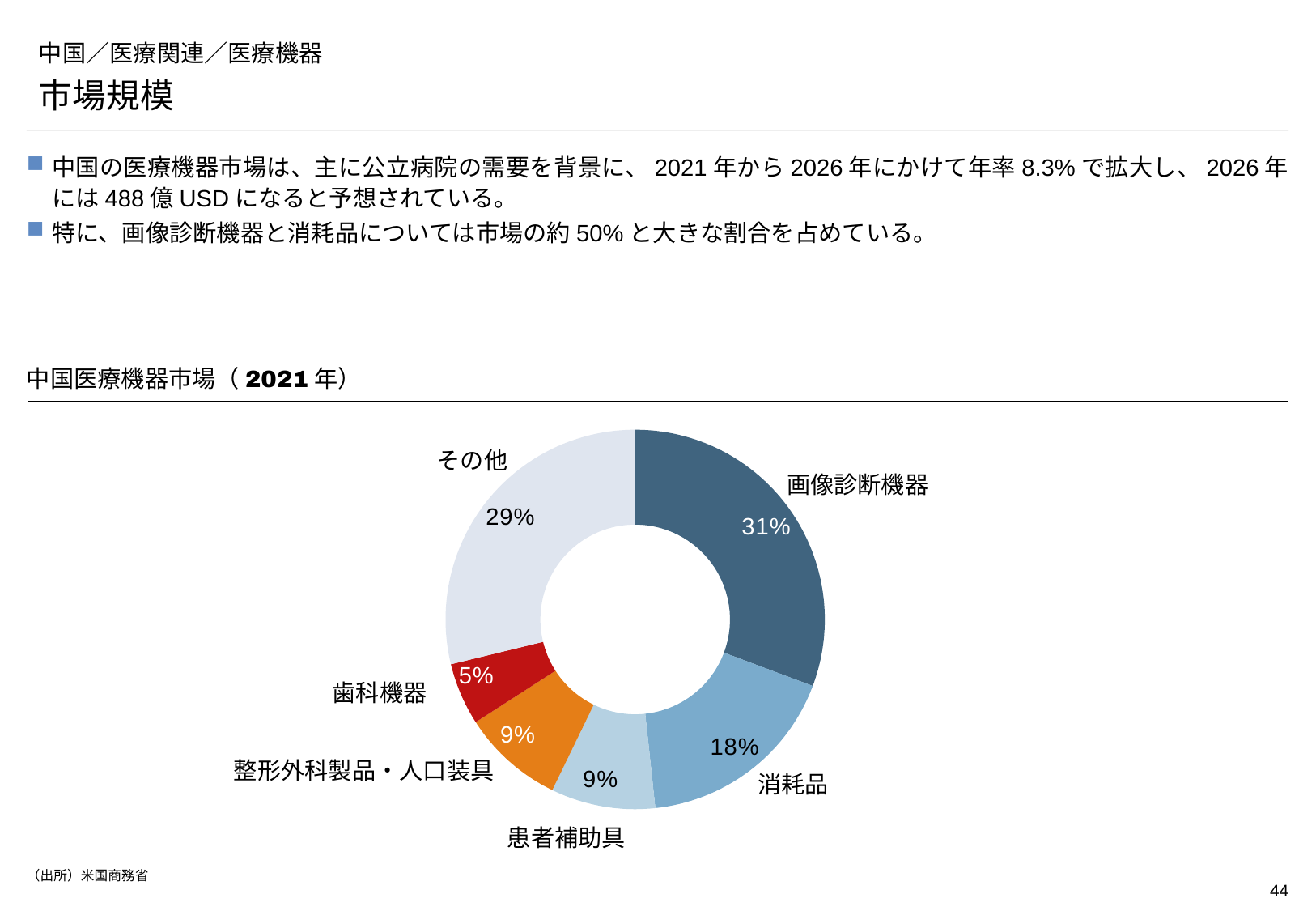

# 中国／医療関連／医療機器
市場規模
中国の医療機器市場は、主に公立病院の需要を背景に、2021年から2026年にかけて年率8.3%で拡大し、2026年には488億USDになると予想されている。
特に、画像診断機器と消耗品については市場の約50%と大きな割合を占めている。
中国医療機器市場（2021年）

### Chart

| Category |  |
|---|---|
その他
画像診断機器
歯科機器
整形外科製品・人口装具
消耗品
患者補助具
（出所）米国商務省